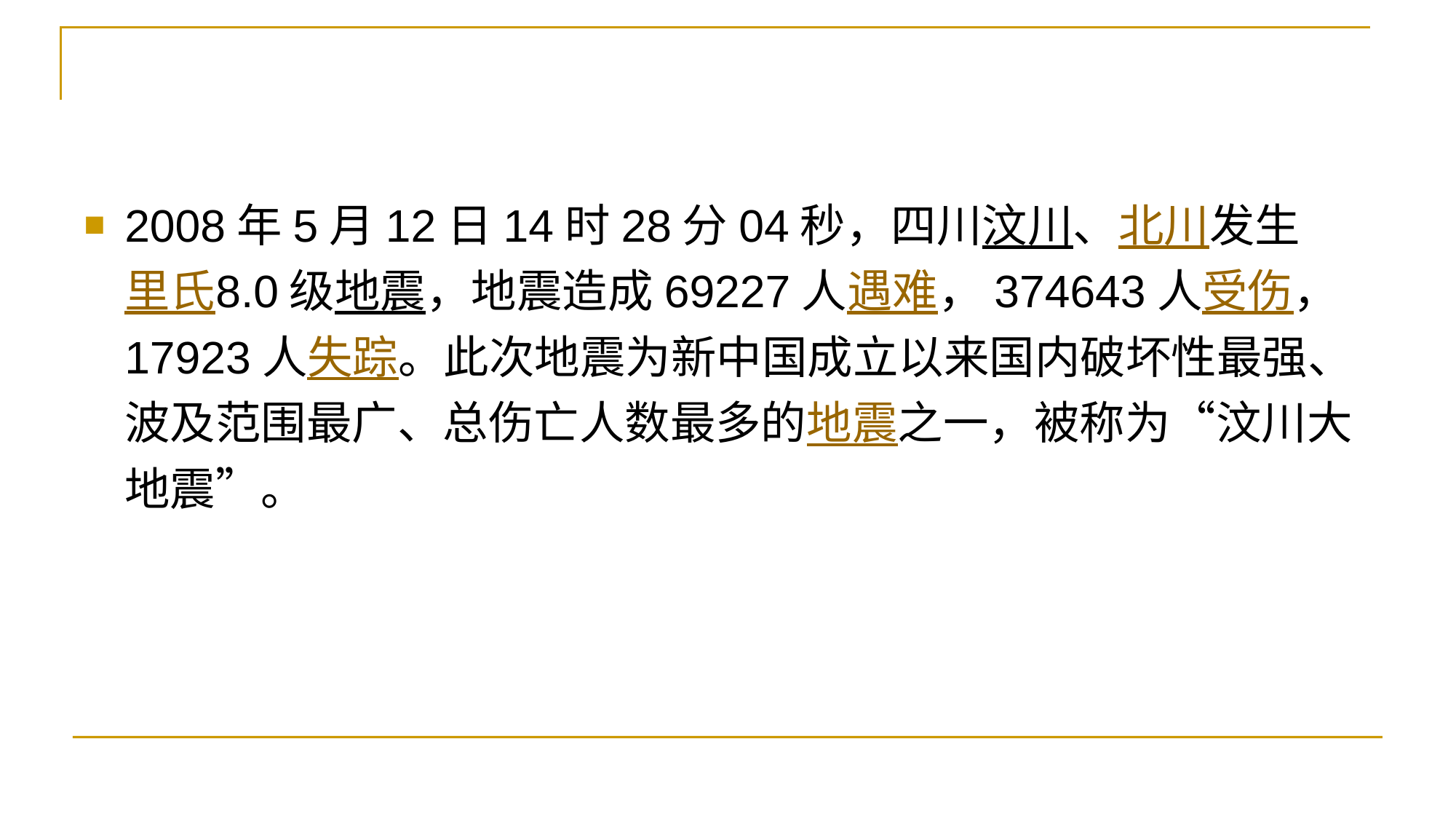

#
2008年5月12日14时28分04秒，四川汶川、北川发生里氏8.0级地震，地震造成69227人遇难，374643人受伤，17923人失踪。此次地震为新中国成立以来国内破坏性最强、波及范围最广、总伤亡人数最多的地震之一，被称为“汶川大地震”。